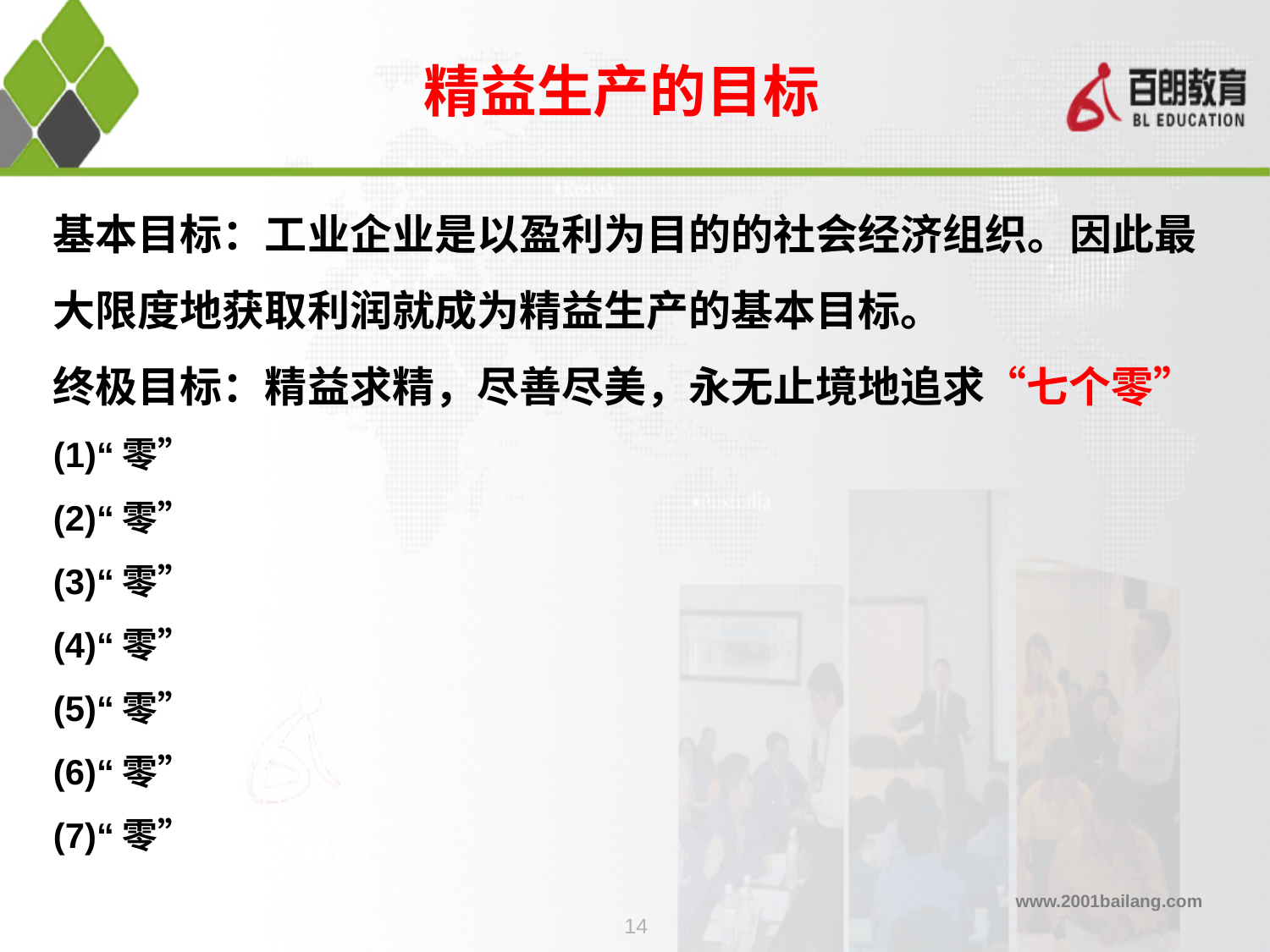

# 精益生产的目标
基本目标：工业企业是以盈利为目的的社会经济组织。因此最大限度地获取利润就成为精益生产的基本目标。
终极目标：精益求精，尽善尽美，永无止境地追求“七个零”
(1)“零”
(2)“零”
(3)“零”
(4)“零”
(5)“零”
(6)“零”
(7)“零”
14